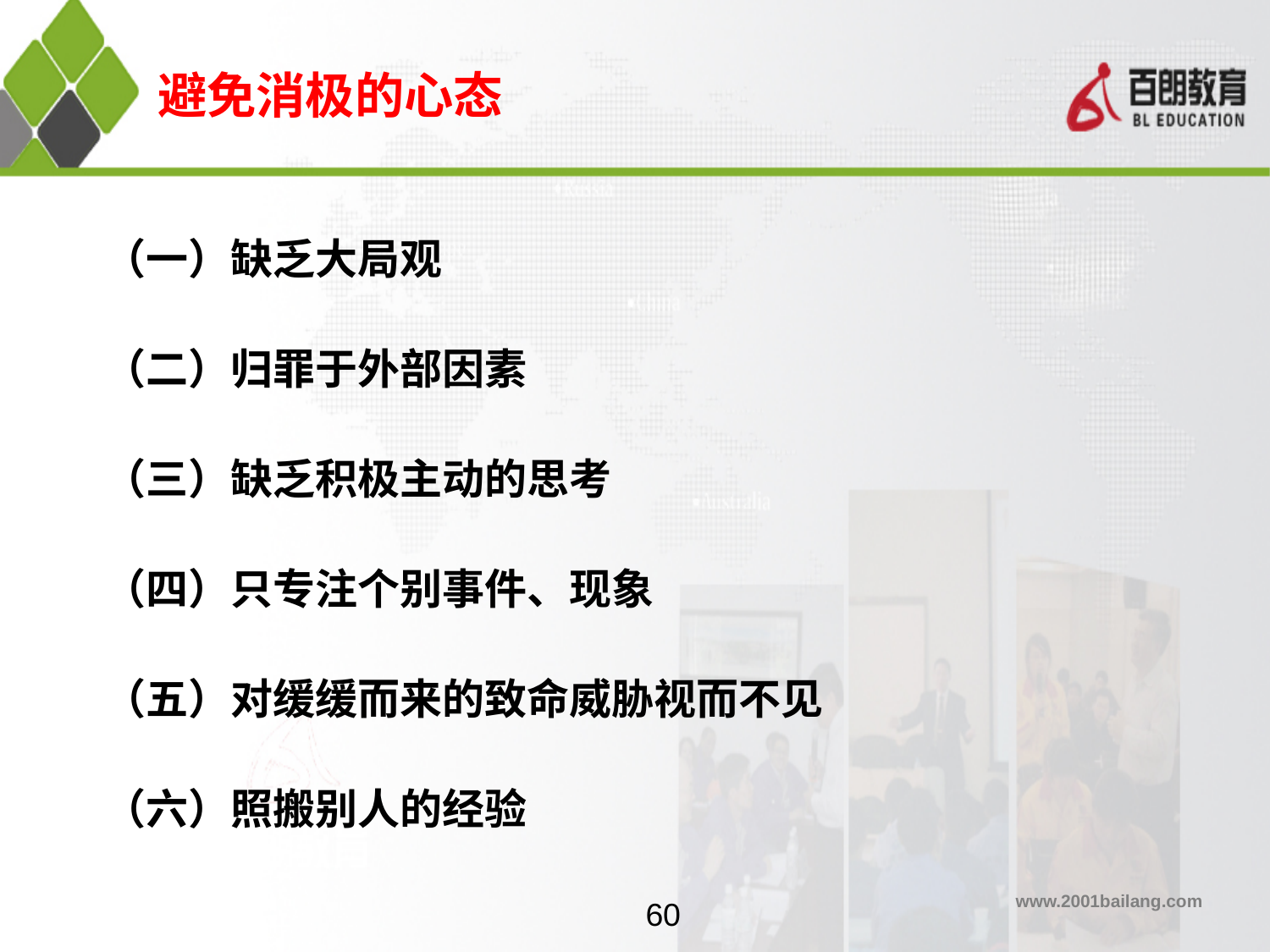

# 避免消极的心态
（一）缺乏大局观
（二）归罪于外部因素
（三）缺乏积极主动的思考
（四）只专注个别事件、现象
（五）对缓缓而来的致命威胁视而不见
（六）照搬别人的经验
60